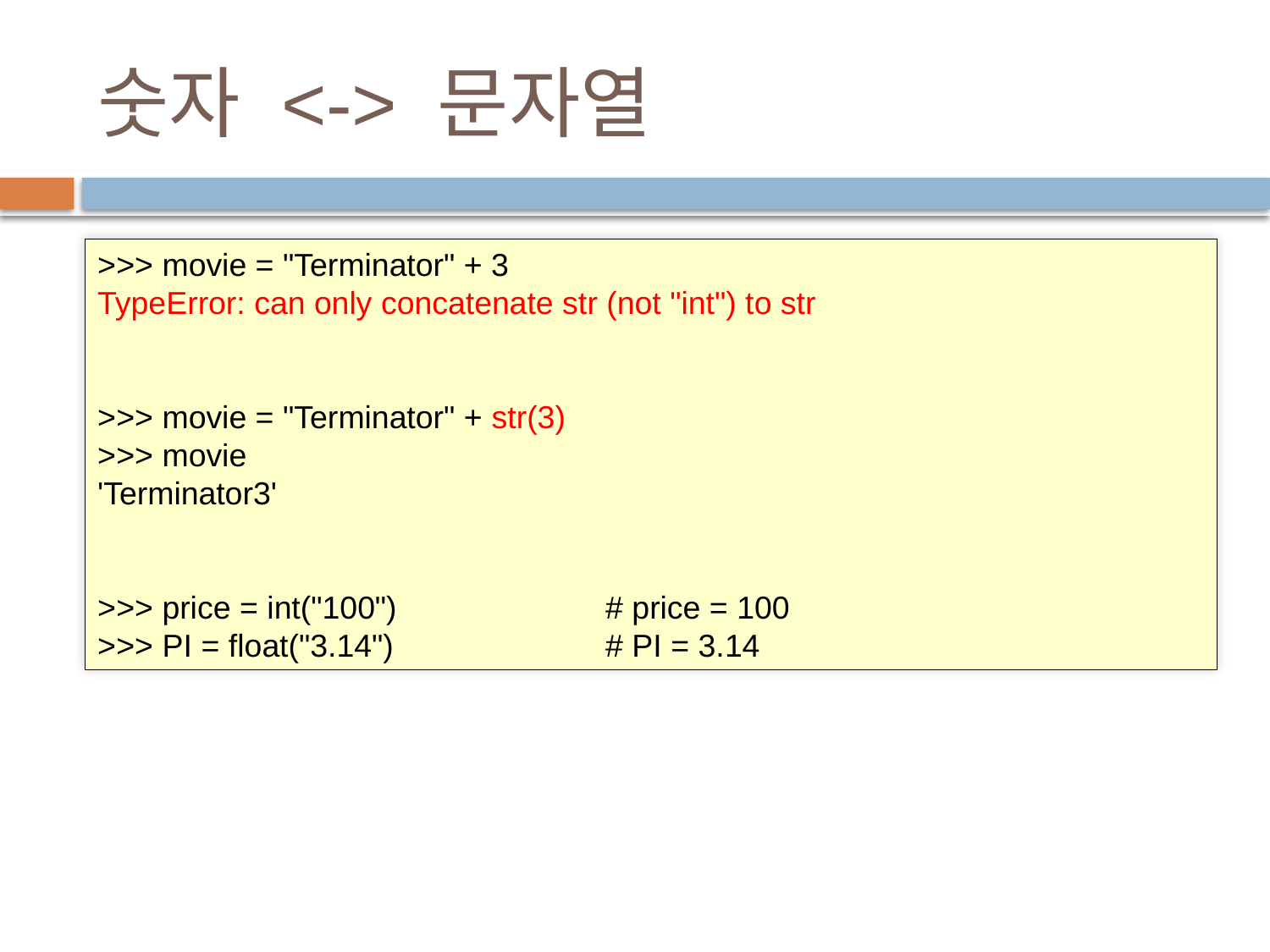

# 숫자 <-> 문자열
>>> movie = "Terminator" + 3
TypeError: can only concatenate str (not "int") to str

>>> movie = "Terminator" + str(3)
>>> movie
'Terminator3'

>>> price = int("100")		# price = 100
>>> PI = float("3.14")		# PI = 3.14